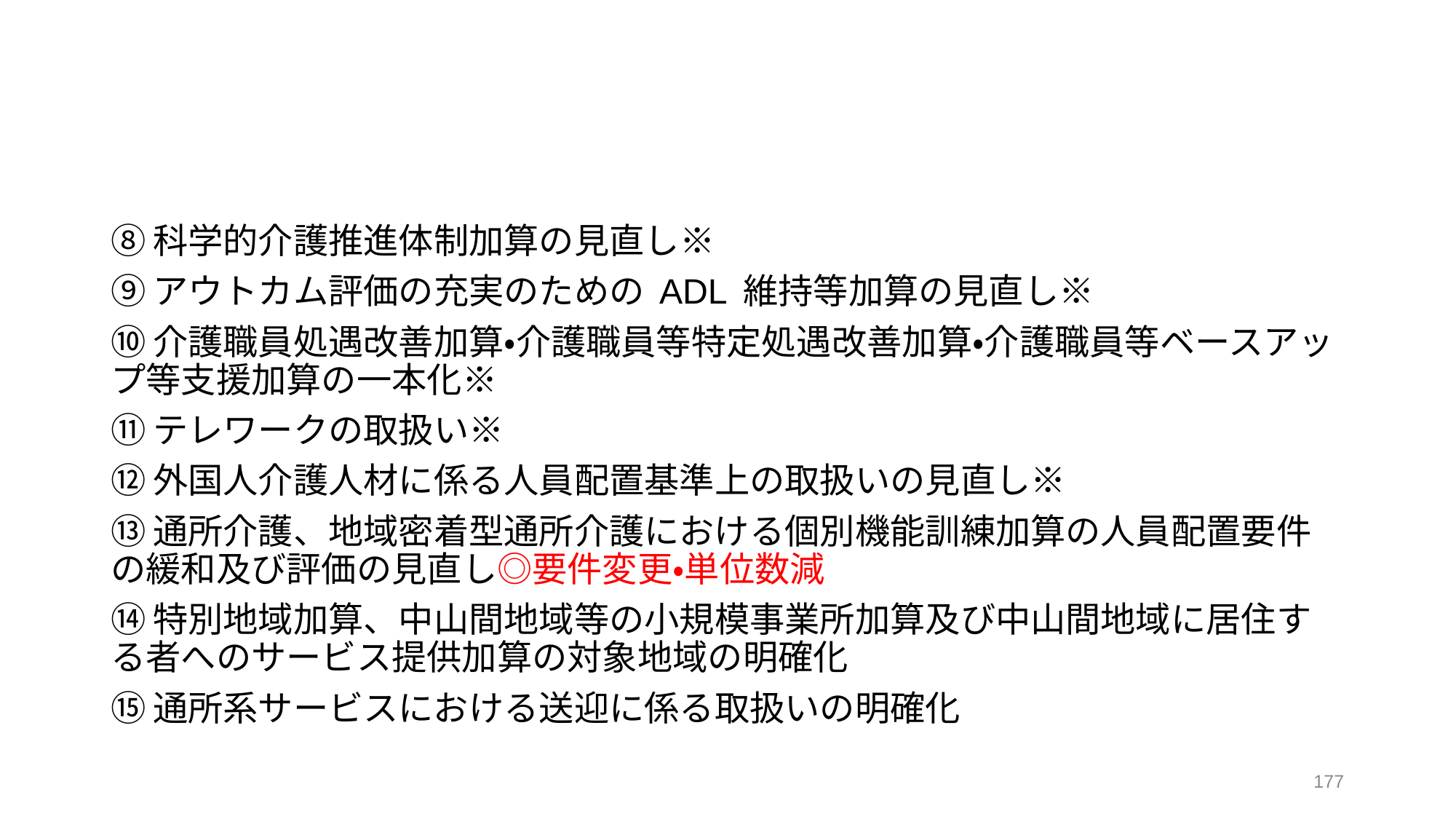

#
⑧科学的介護推進体制加算の見直し※
⑨アウトカム評価の充実のための ADL 維持等加算の見直し※
⑩介護職員処遇改善加算・介護職員等特定処遇改善加算・介護職員等ベースアップ等支援加算の一本化※
⑪テレワークの取扱い※
⑫外国人介護人材に係る人員配置基準上の取扱いの見直し※
⑬通所介護、地域密着型通所介護における個別機能訓練加算の人員配置要件の緩和及び評価の見直し◎要件変更・単位数減
⑭特別地域加算、中山間地域等の小規模事業所加算及び中山間地域に居住する者へのサービス提供加算の対象地域の明確化
⑮通所系サービスにおける送迎に係る取扱いの明確化
177